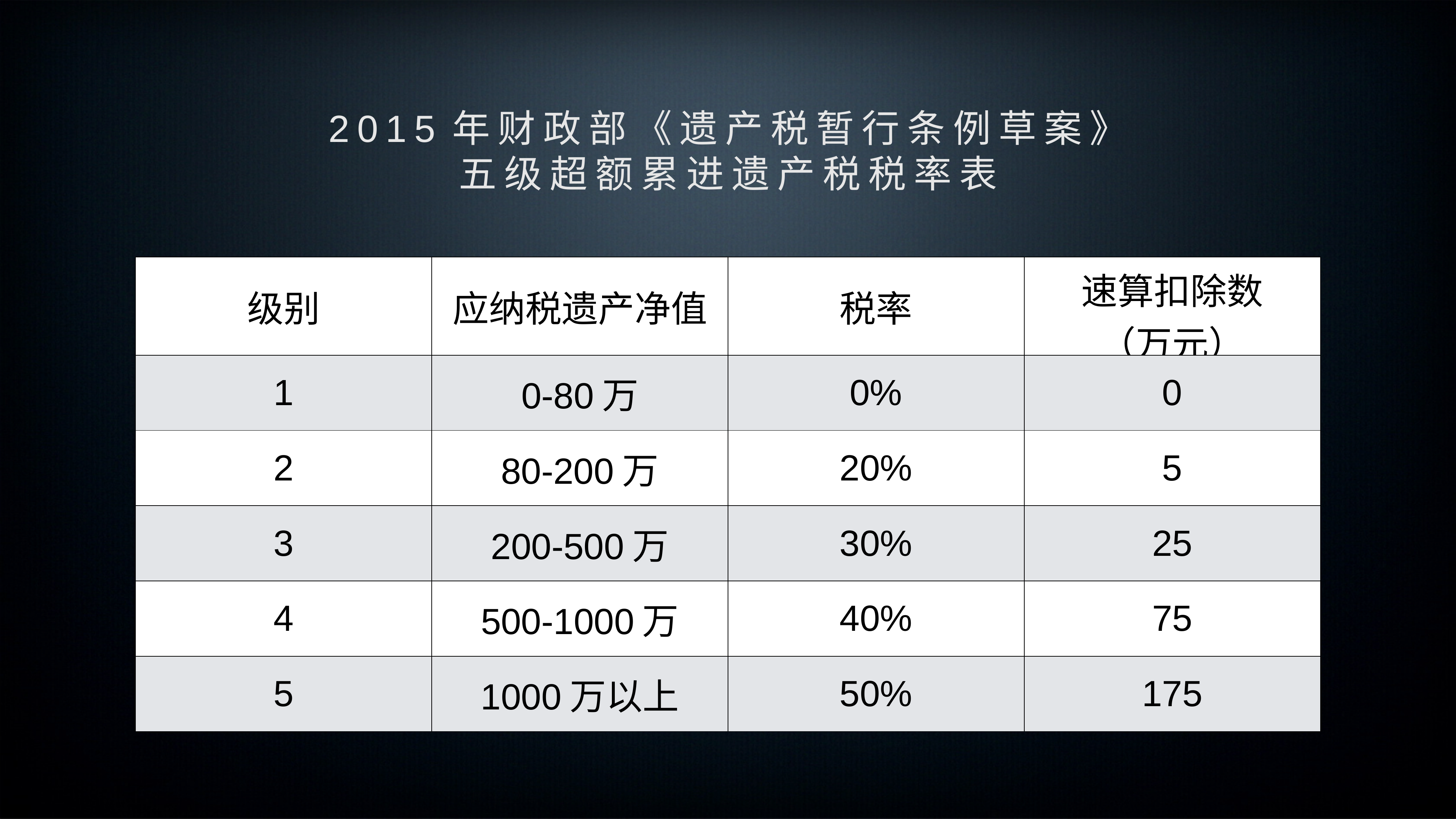

2015年财政部《遗产税暂行条例草案》
五级超额累进遗产税税率表
| 级别 | 应纳税遗产净值 | 税率 | 速算扣除数 （万元） |
| --- | --- | --- | --- |
| 1 | 0-80万 | 0% | 0 |
| 2 | 80-200万 | 20% | 5 |
| 3 | 200-500万 | 30% | 25 |
| 4 | 500-1000万 | 40% | 75 |
| 5 | 1000万以上 | 50% | 175 |